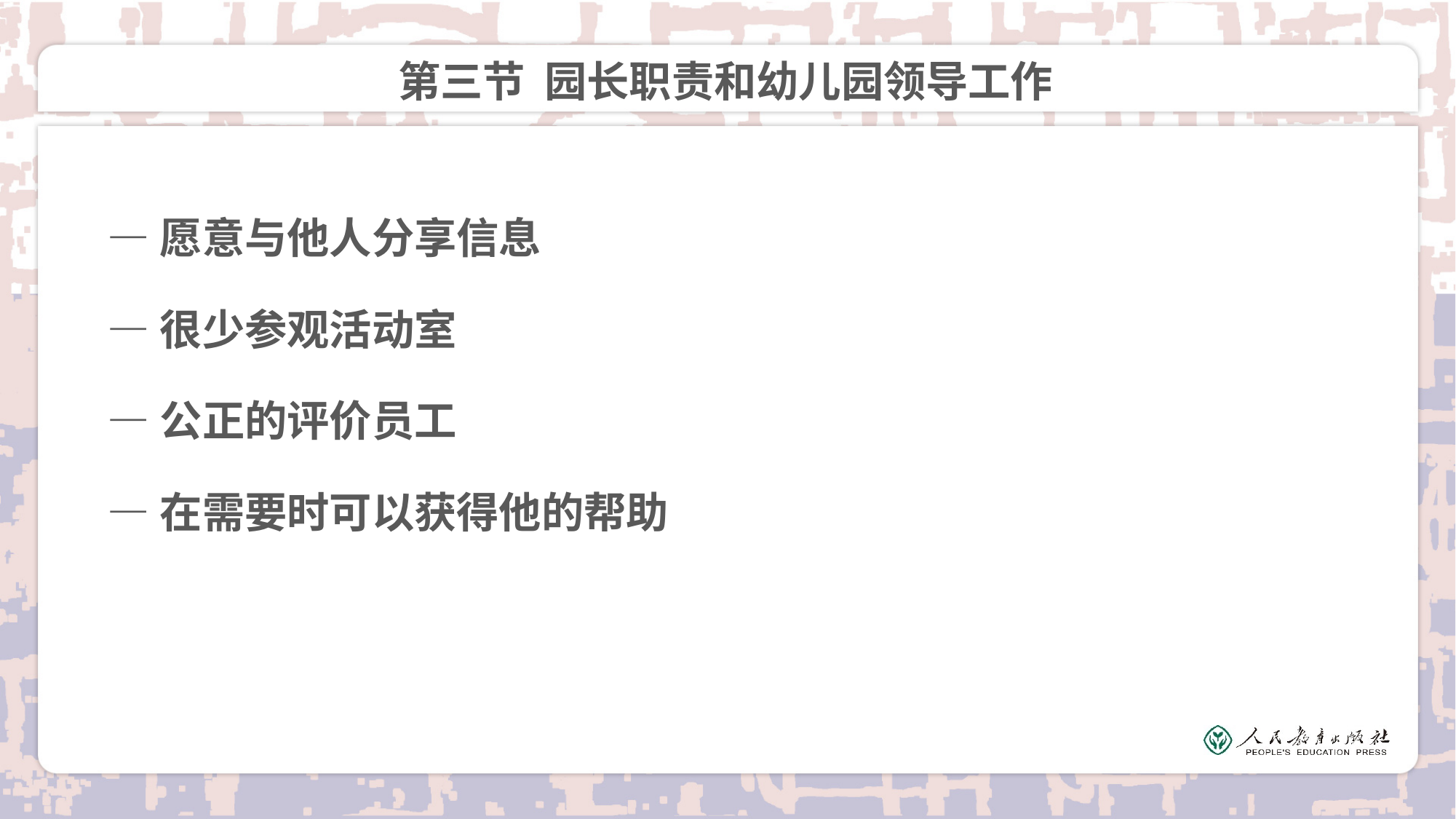

# 第三节  园长职责和幼儿园领导工作
—愿意与他人分享信息
—很少参观活动室
—公正的评价员工
—在需要时可以获得他的帮助